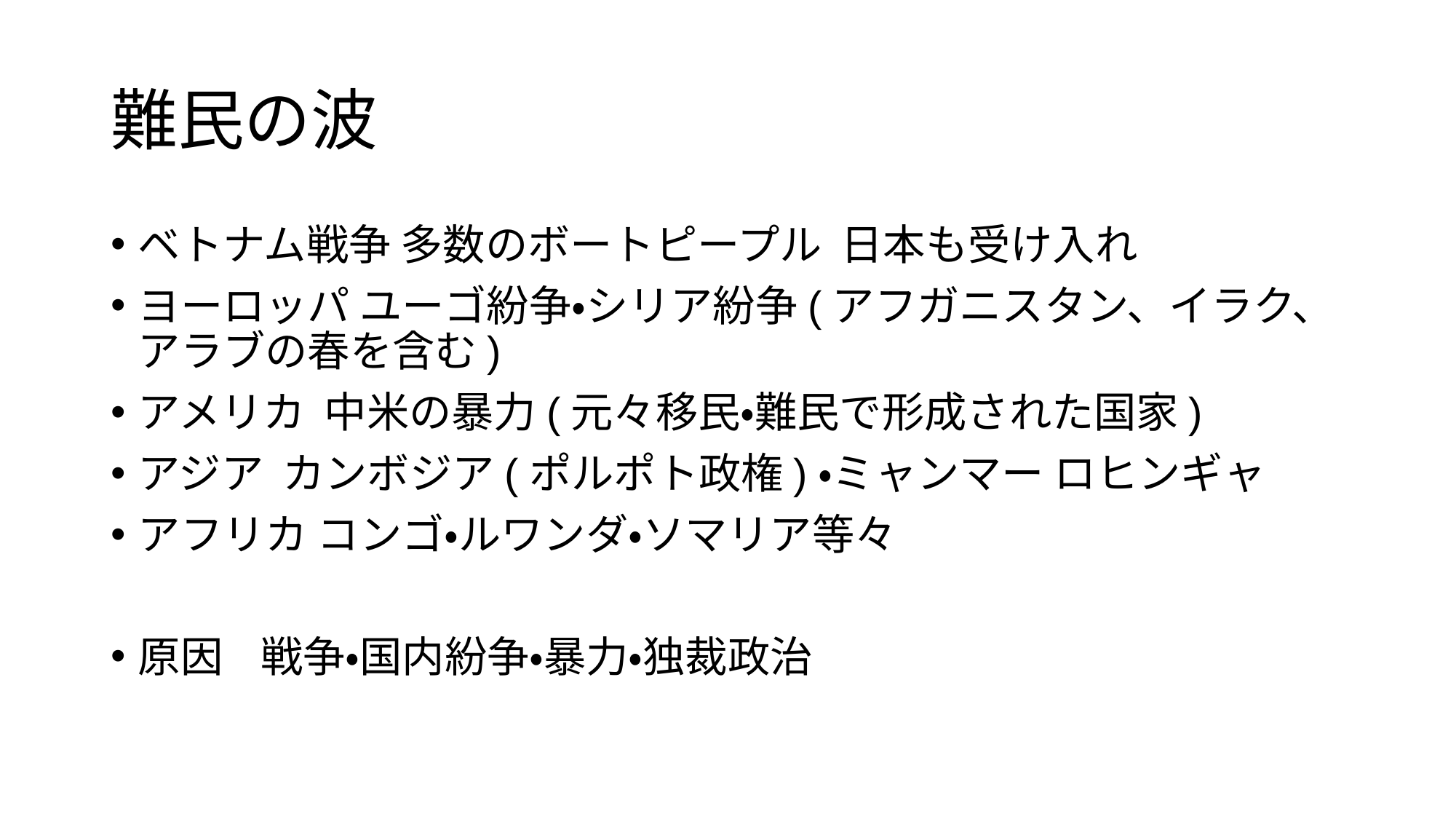

# 難民の波
ベトナム戦争 多数のボートピープル  日本も受け入れ
ヨーロッパ ユーゴ紛争・シリア紛争(アフガニスタン、イラク、アラブの春を含む)
アメリカ  中米の暴力(元々移民・難民で形成された国家)
アジア  カンボジア(ポルポト政権)・ミャンマー ロヒンギャ
アフリカ コンゴ・ルワンダ・ソマリア等々

原因    戦争・国内紛争・暴力・独裁政治